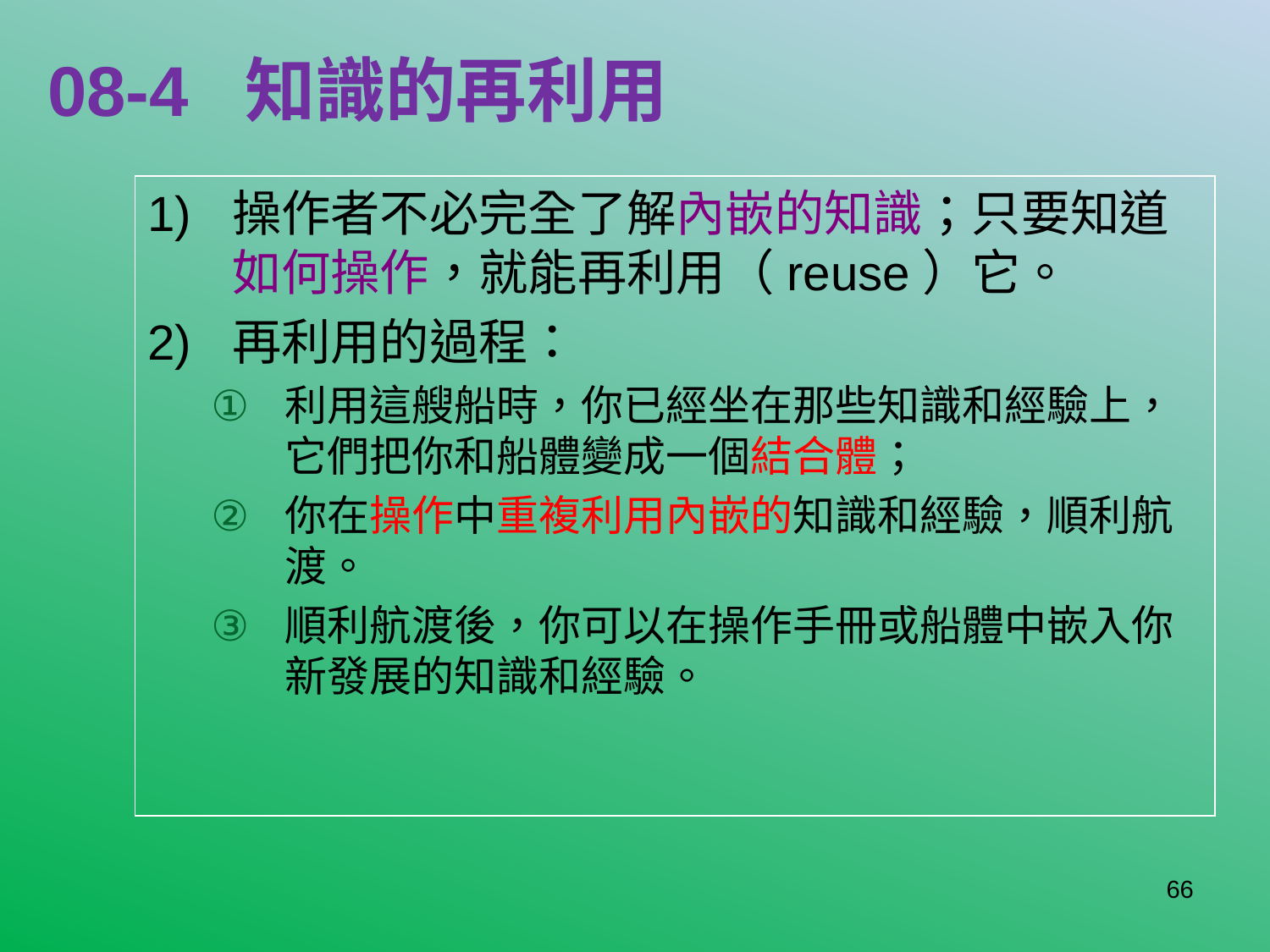

# 08-4  知識的再利用
操作者不必完全了解內嵌的知識；只要知道如何操作，就能再利用（reuse）它。
再利用的過程：
利用這艘船時，你已經坐在那些知識和經驗上，它們把你和船體變成一個結合體；
你在操作中重複利用內嵌的知識和經驗，順利航渡。
順利航渡後，你可以在操作手冊或船體中嵌入你新發展的知識和經驗。
66